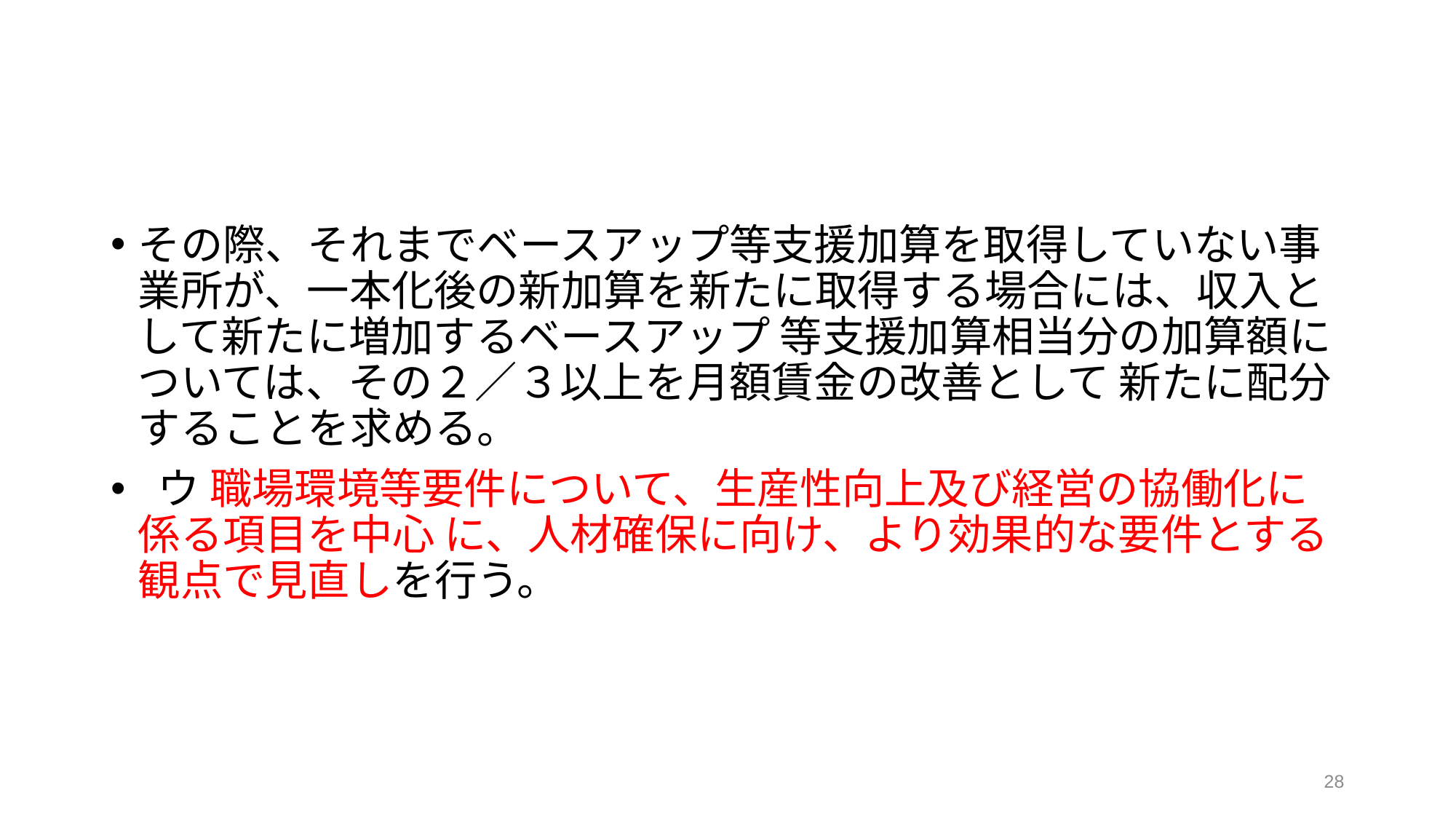

#
その際、それまでベースアップ等支援加算を取得していない事業所が、一本化後の新加算を新たに取得する場合には、収入として新たに増加するベースアップ 等支援加算相当分の加算額については、その２／３以上を月額賃金の改善として 新たに配分することを求める。
 ウ 職場環境等要件について、生産性向上及び経営の協働化に係る項目を中心 に、人材確保に向け、より効果的な要件とする観点で見直しを行う。
28